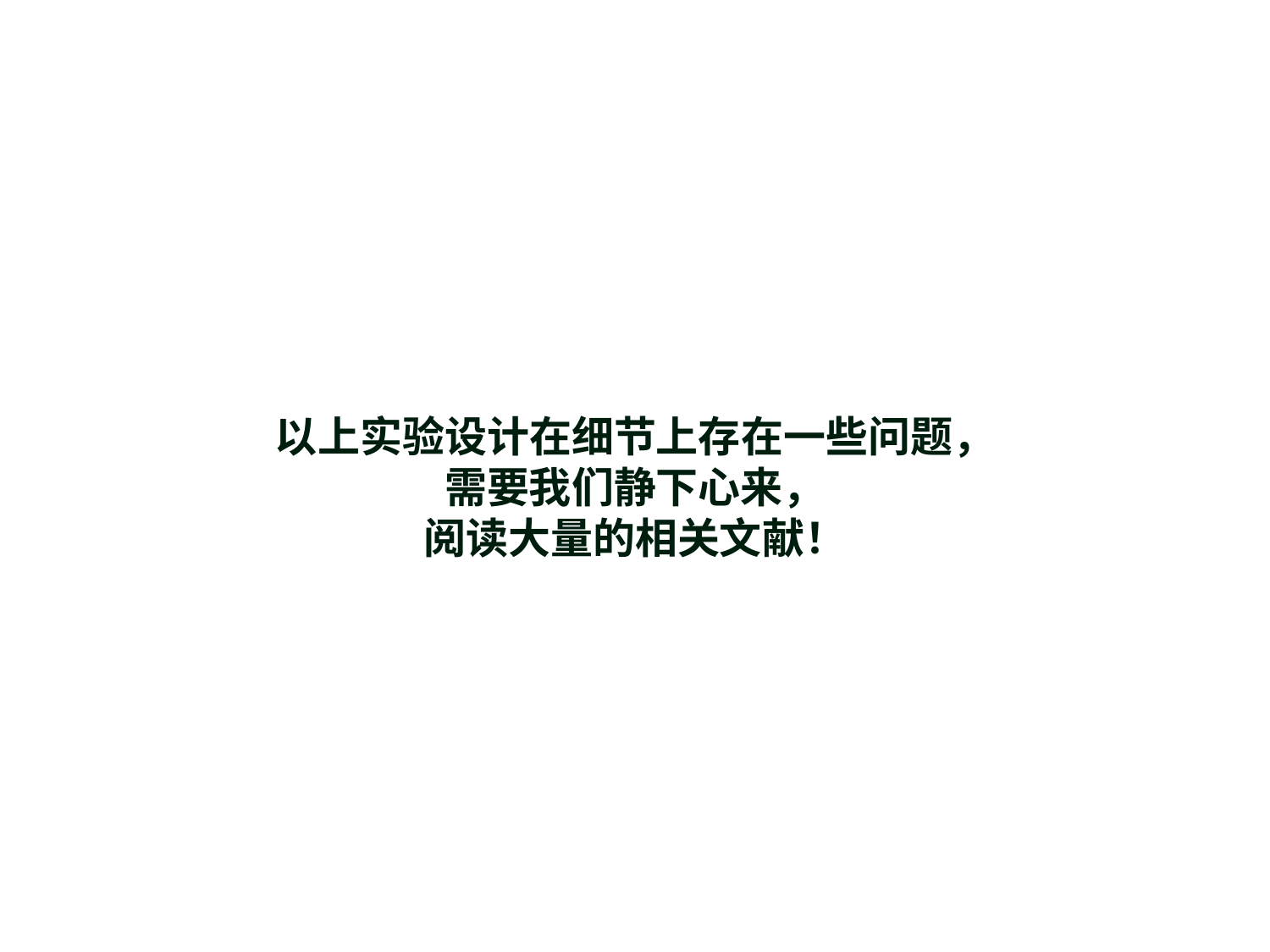

#

以上实验设计在细节上存在一些问题，
需要我们静下心来，
阅读大量的相关文献！